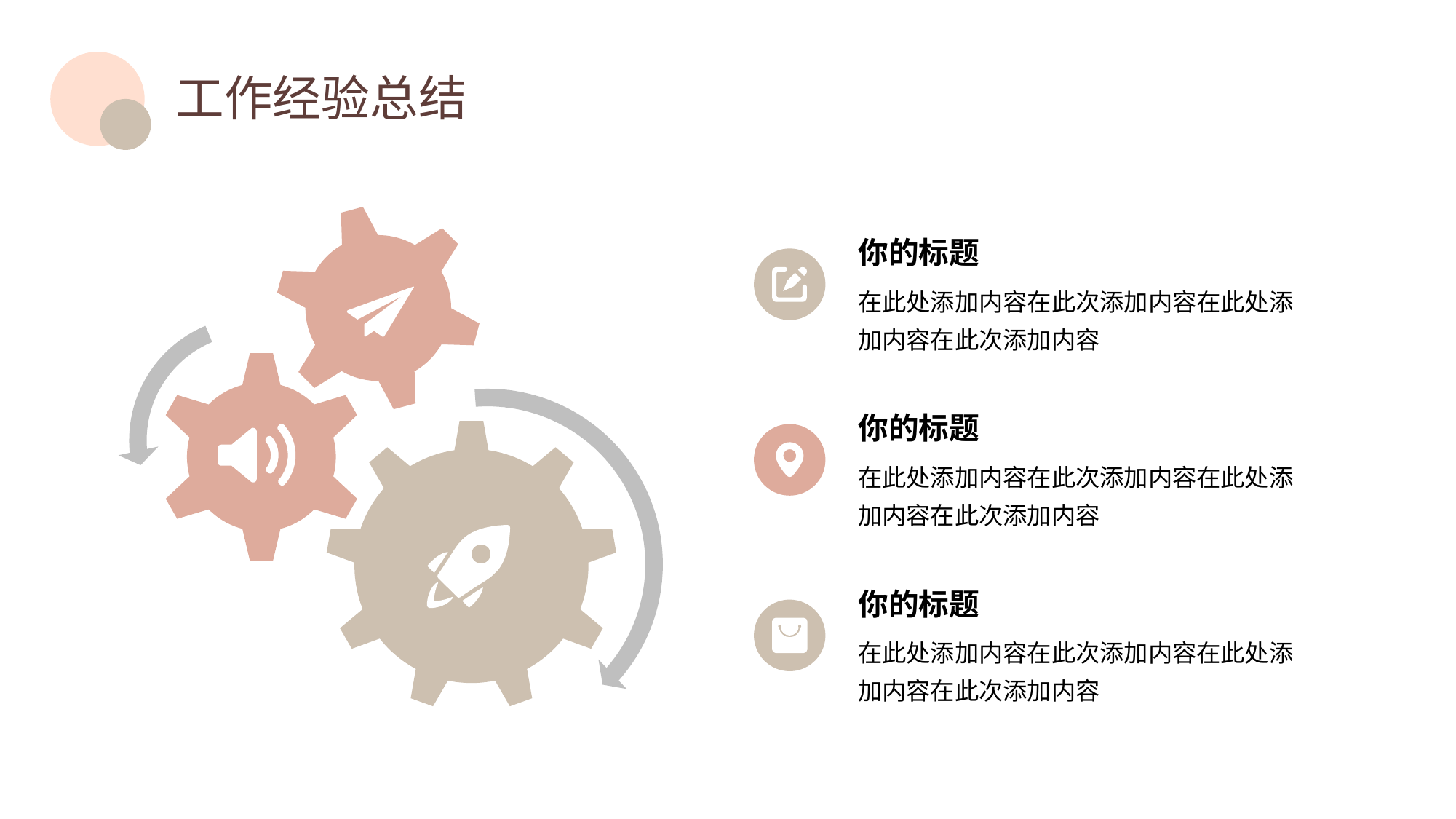

# 工作经验总结

你的标题
在此处添加内容在此次添加内容在此处添加内容在此次添加内容

你的标题
在此处添加内容在此次添加内容在此处添加内容在此次添加内容

你的标题
在此处添加内容在此次添加内容在此处添加内容在此次添加内容